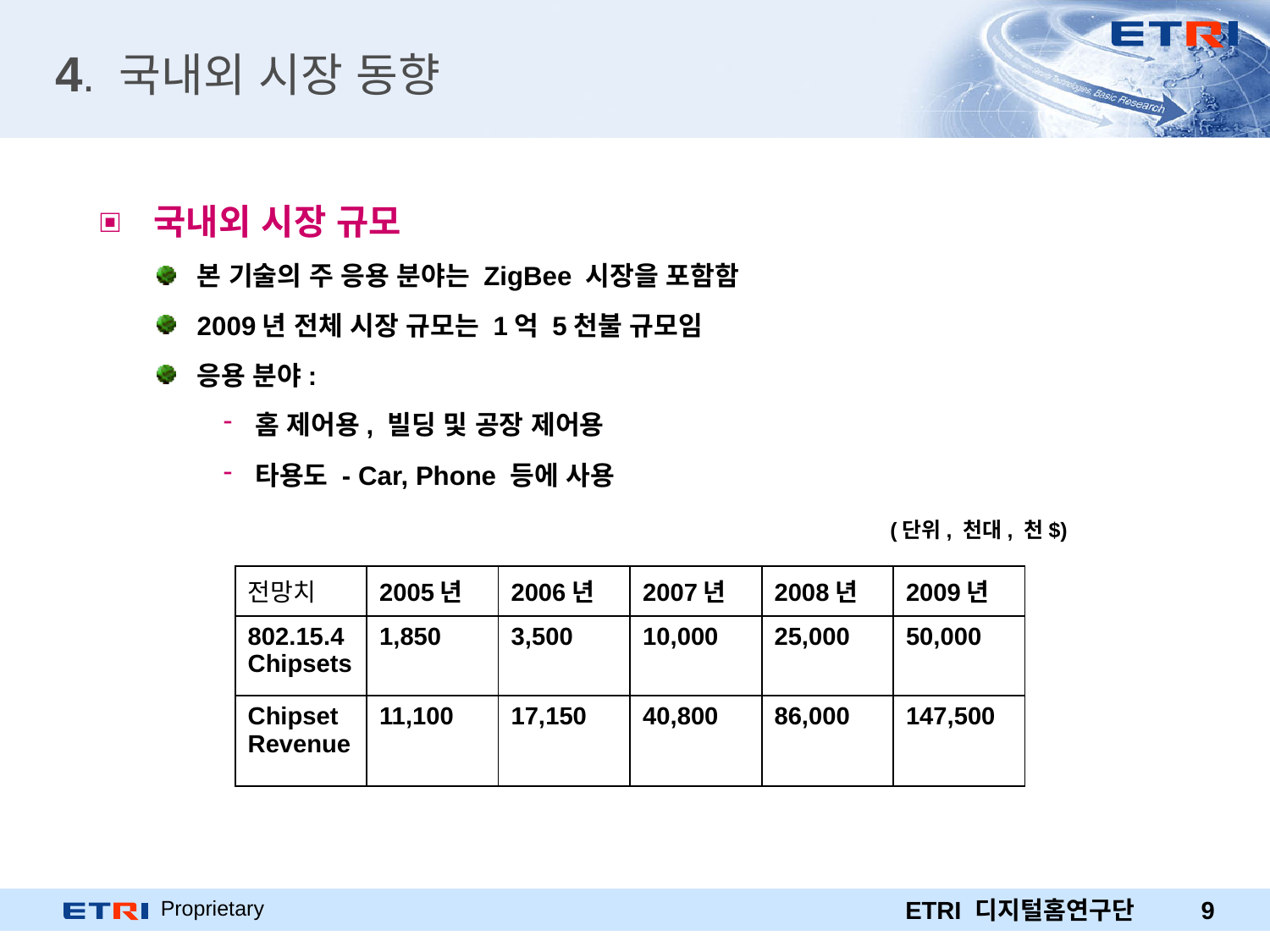

# 4. 국내외 시장 동향
 국내외 시장 규모
본 기술의 주 응용 분야는 ZigBee 시장을 포함함
2009년 전체 시장 규모는 1억 5천불 규모임
응용 분야:
홈 제어용, 빌딩 및 공장 제어용
타용도 - Car, Phone 등에 사용
 					(단위, 천대, 천$)
| 전망치 | 2005년 | 2006년 | 2007년 | 2008년 | 2009년 |
| --- | --- | --- | --- | --- | --- |
| 802.15.4 Chipsets | 1,850 | 3,500 | 10,000 | 25,000 | 50,000 |
| Chipset Revenue | 11,100 | 17,150 | 40,800 | 86,000 | 147,500 |
ETRI 디지털홈연구단
9